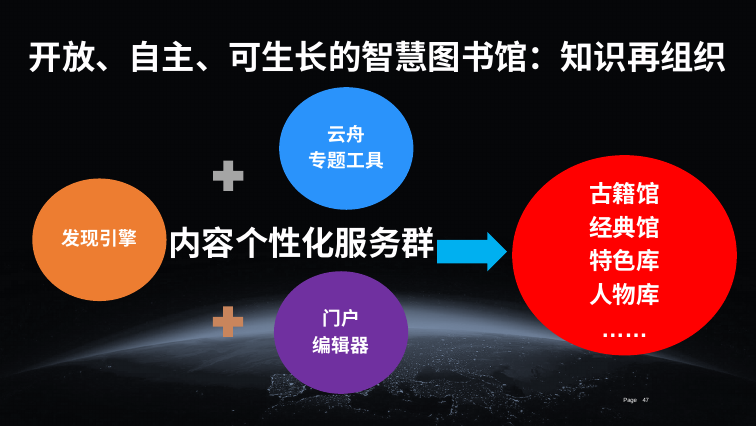

开放、自主、可生长的智慧图书馆：知识再组织

云舟
专题工具

发现引擎
古籍馆
经典馆
特色库
人物库
……
内容个性化服务群

门户
编辑器